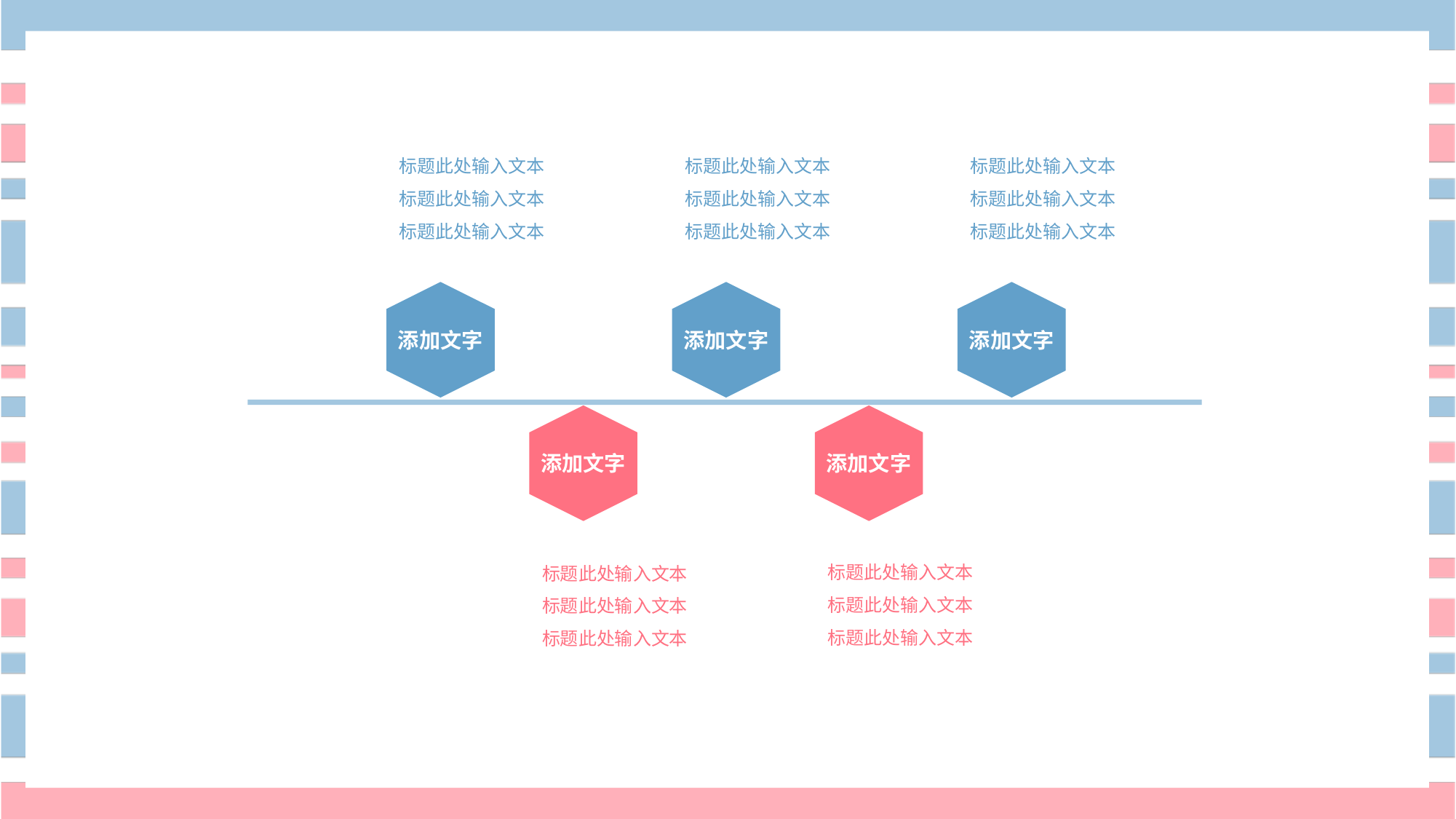

标题此处输入文本
标题此处输入文本
标题此处输入文本
标题此处输入文本
标题此处输入文本
标题此处输入文本
标题此处输入文本
标题此处输入文本
标题此处输入文本
添加文字
添加文字
添加文字

添加文字
添加文字
标题此处输入文本
标题此处输入文本
标题此处输入文本
标题此处输入文本
标题此处输入文本
标题此处输入文本